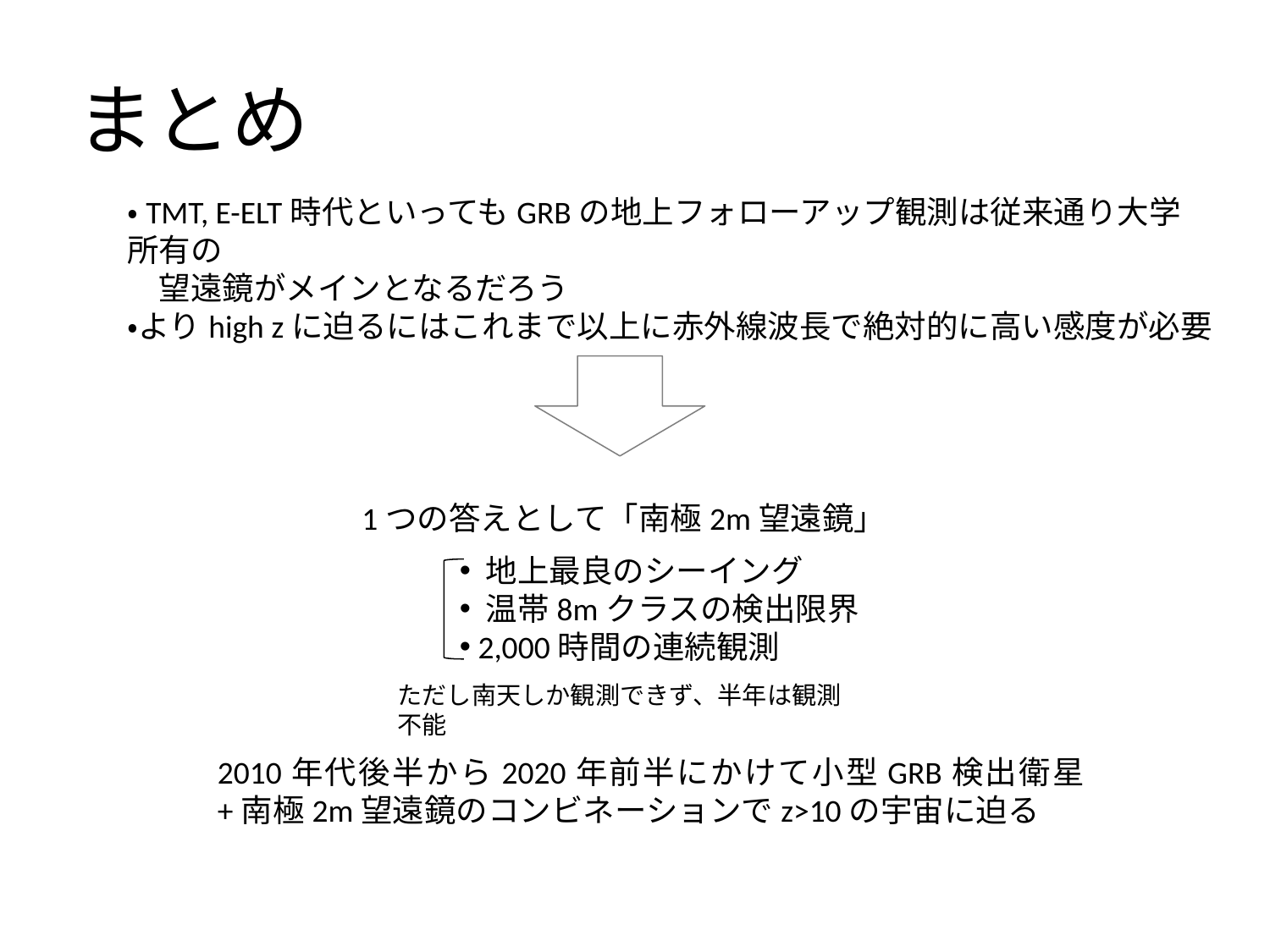

# まとめ
・TMT, E-ELT時代といってもGRBの地上フォローアップ観測は従来通り大学所有の
　望遠鏡がメインとなるだろう
・よりhigh zに迫るにはこれまで以上に赤外線波長で絶対的に高い感度が必要

1つの答えとして「南極2m望遠鏡」
 地上最良のシーイング
 温帯8mクラスの検出限界
 2,000時間の連続観測

ただし南天しか観測できず、半年は観測不能
2010年代後半から2020年前半にかけて小型GRB検出衛星+南極2m望遠鏡のコンビネーションでz>10の宇宙に迫る